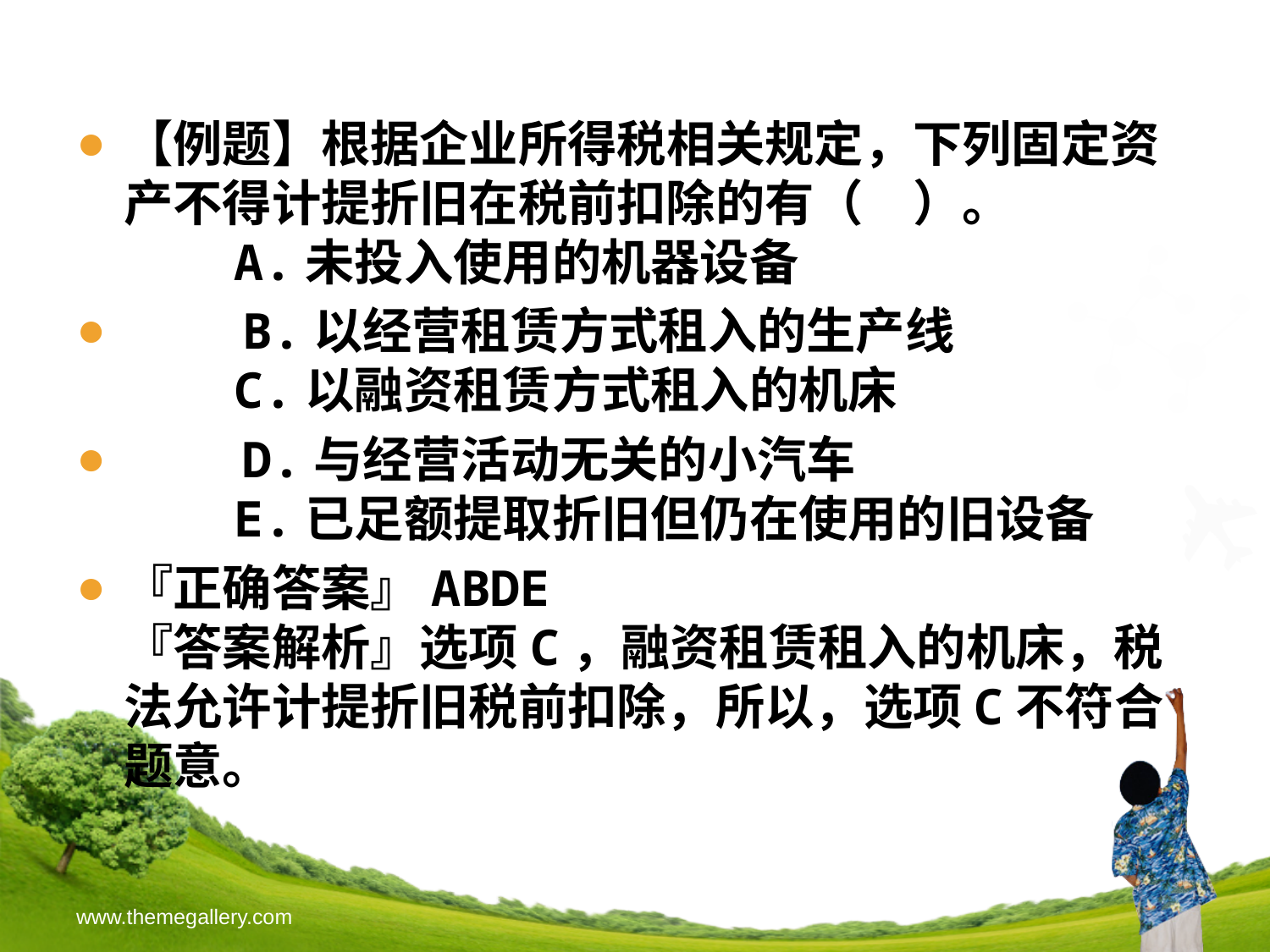

【例题】根据企业所得税相关规定，下列固定资产不得计提折旧在税前扣除的有（　）。
　　A.未投入使用的机器设备
    B.以经营租赁方式租入的生产线
　　C.以融资租赁方式租入的机床
    D.与经营活动无关的小汽车
　　E.已足额提取折旧但仍在使用的旧设备
『正确答案』ABDE
『答案解析』选项C，融资租赁租入的机床，税法允许计提折旧税前扣除，所以，选项C不符合题意。

www.themegallery.com